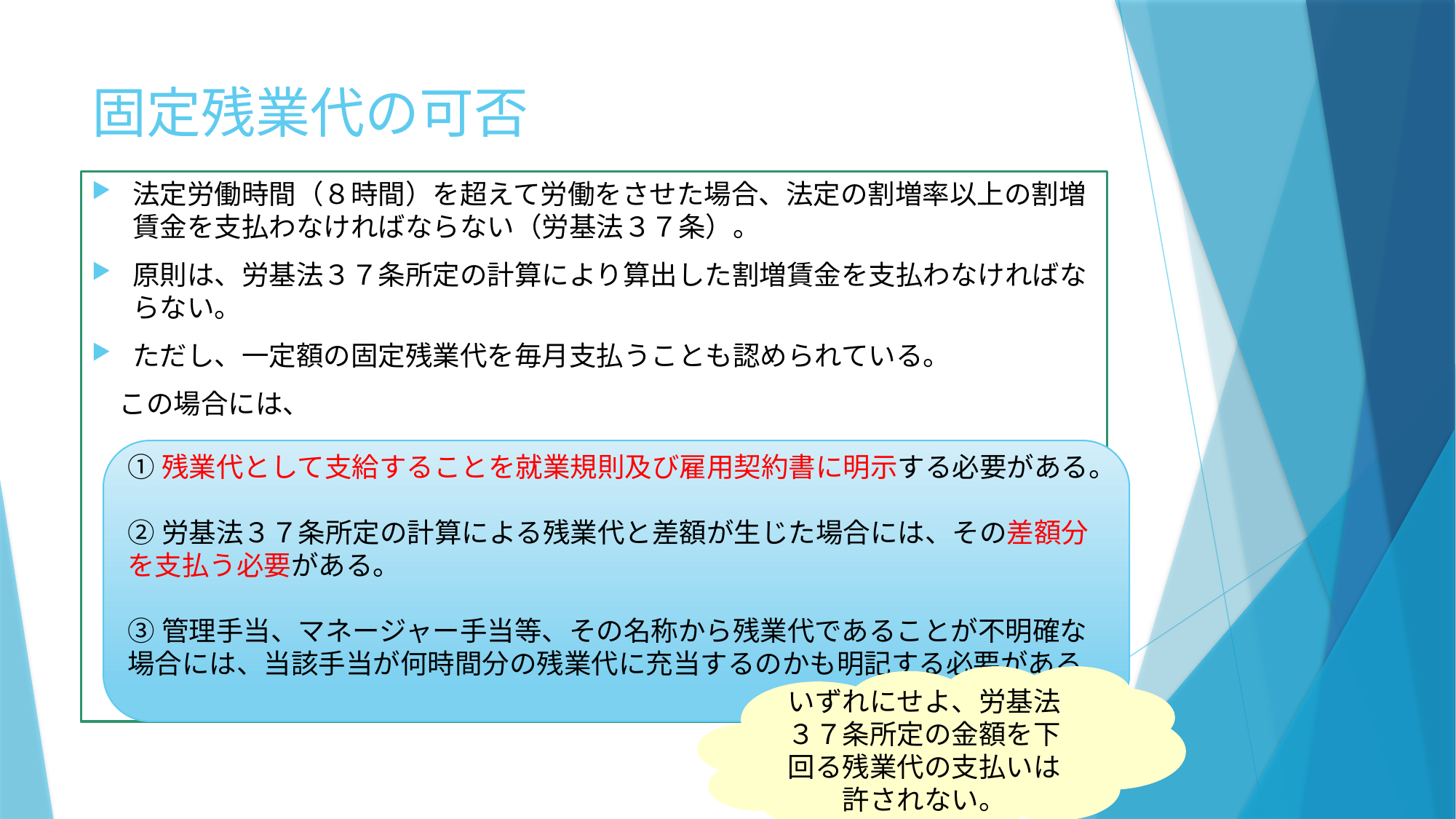

# 固定残業代の可否
法定労働時間（８時間）を超えて労働をさせた場合、法定の割増率以上の割増賃金を支払わなければならない（労基法３７条）。
原則は、労基法３７条所定の計算により算出した割増賃金を支払わなければならない。
ただし、一定額の固定残業代を毎月支払うことも認められている。
　この場合には、
①残業代として支給することを就業規則及び雇用契約書に明示する必要がある。

②労基法３７条所定の計算による残業代と差額が生じた場合には、その差額分を支払う必要がある。

③管理手当、マネージャー手当等、その名称から残業代であることが不明確な場合には、当該手当が何時間分の残業代に充当するのかも明記する必要がある。

いずれにせよ、労基法３７条所定の金額を下回る残業代の支払いは許されない。